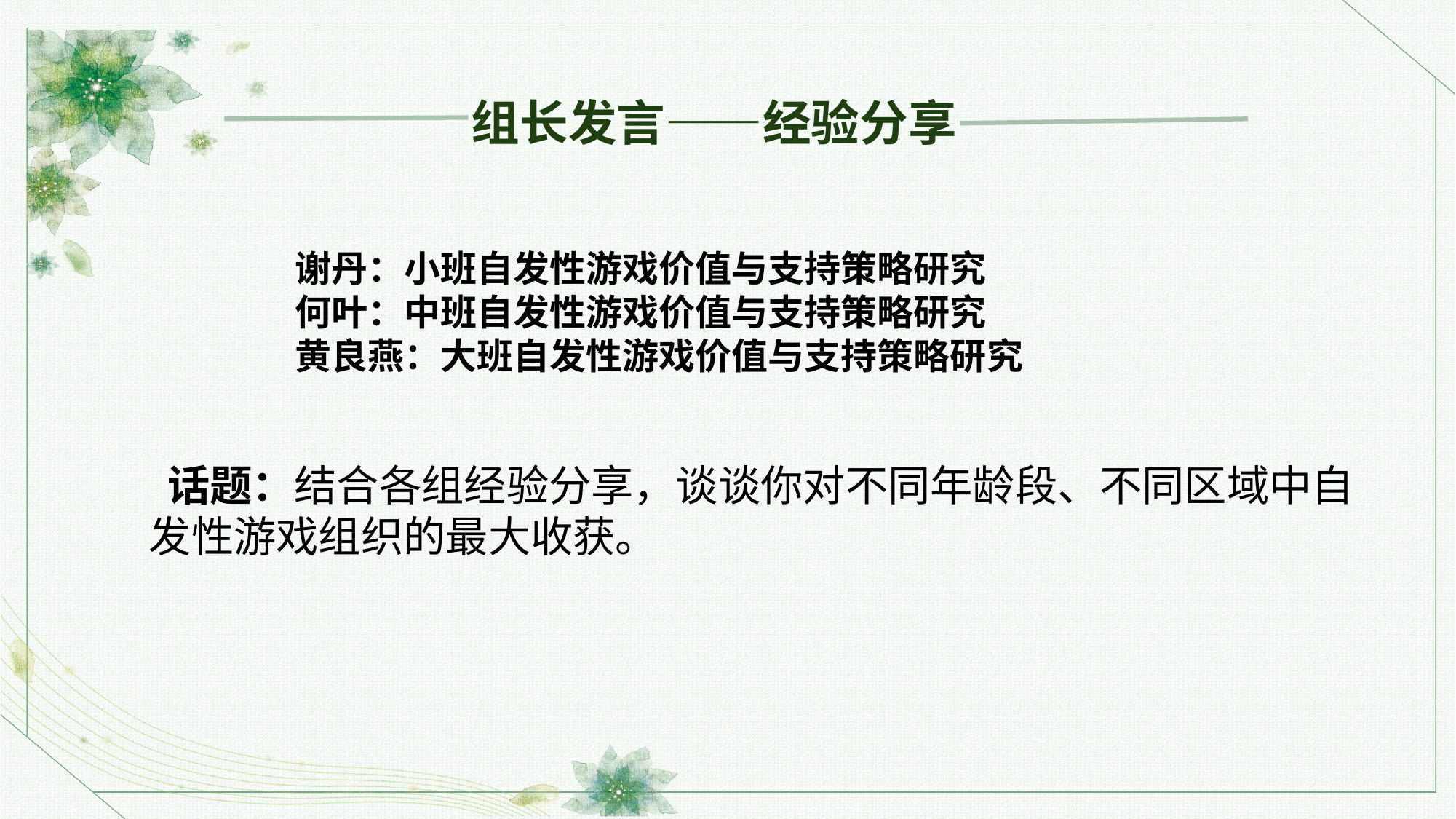

组长发言——经验分享
  谢丹：小班自发性游戏价值与支持策略研究
  何叶：中班自发性游戏价值与支持策略研究
  黄良燕：大班自发性游戏价值与支持策略研究
话题：结合各组经验分享，谈谈你对不同年龄段、不同区域中自发性游戏组织的最大收获。